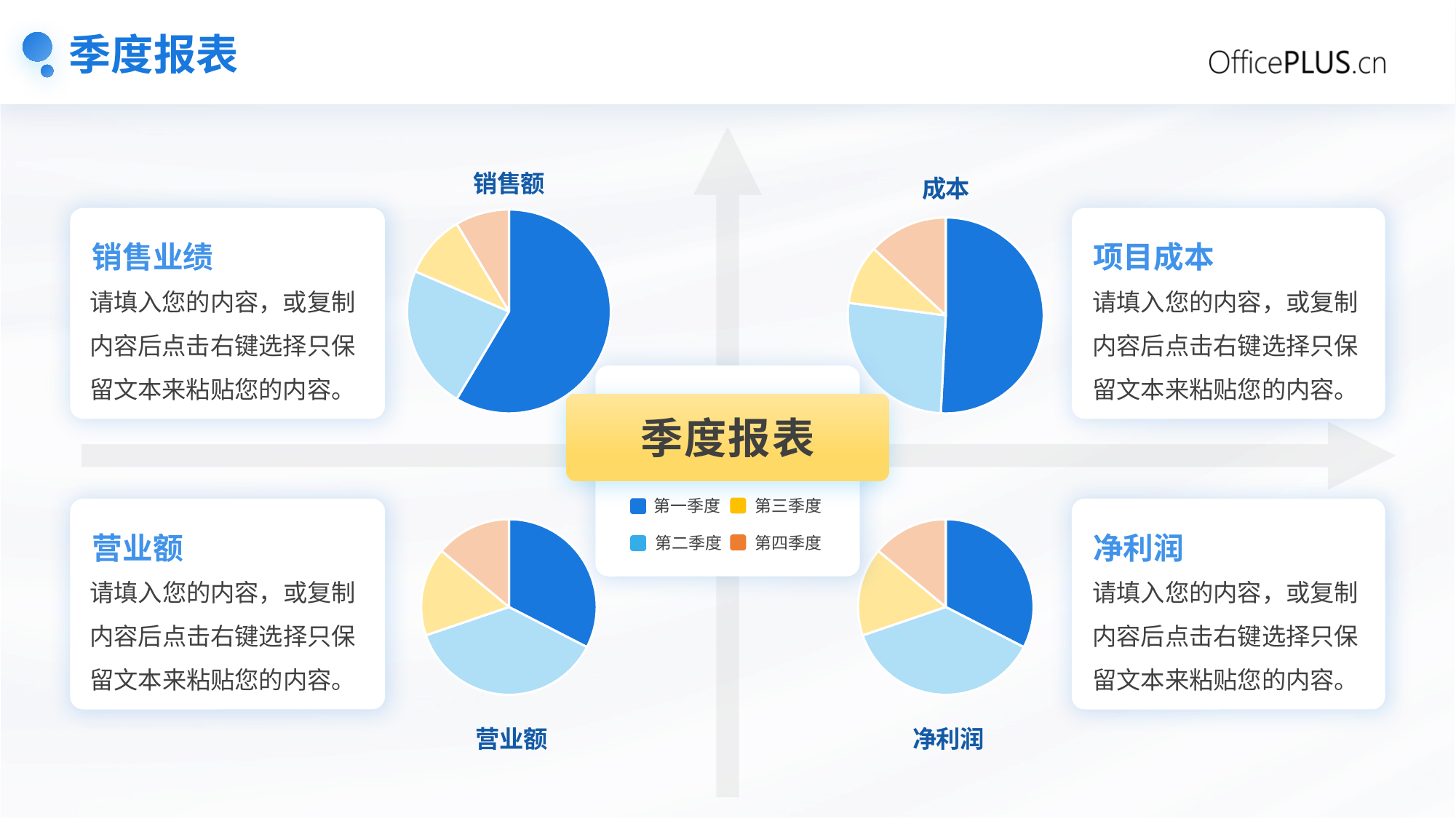

# 季度报表

### Chart:

| Category | 销售额 |
|---|---|
| 第一季度 | 8.2 |
| 第二季度 | 3.2 |
| 第三季度 | 1.4 |
| 第四季度 | 1.2 |

### Chart: 成本

| Category | 销售额 |
|---|---|
| 第一季度 | 6.2 |
| 第二季度 | 3.2 |
| 第三季度 | 1.2 |
| 第四季度 | 1.6 |

销售业绩
项目成本
请填入您的内容，或复制内容后点击右键选择只保留文本来粘贴您的内容。
请填入您的内容，或复制内容后点击右键选择只保留文本来粘贴您的内容。

季度报表
第一季度

第三季度

第二季度

第四季度

### Chart: 营业额

| Category | 销售额 |
|---|---|
| 第一季度 | 2.8 |
| 第二季度 | 3.2 |
| 第三季度 | 1.4 |
| 第四季度 | 1.2 |

### Chart: 净利润

| Category | 销售额 |
|---|---|
| 第一季度 | 2.8 |
| 第二季度 | 3.2 |
| 第三季度 | 1.4 |
| 第四季度 | 1.2 |
营业额
净利润
请填入您的内容，或复制内容后点击右键选择只保留文本来粘贴您的内容。
请填入您的内容，或复制内容后点击右键选择只保留文本来粘贴您的内容。